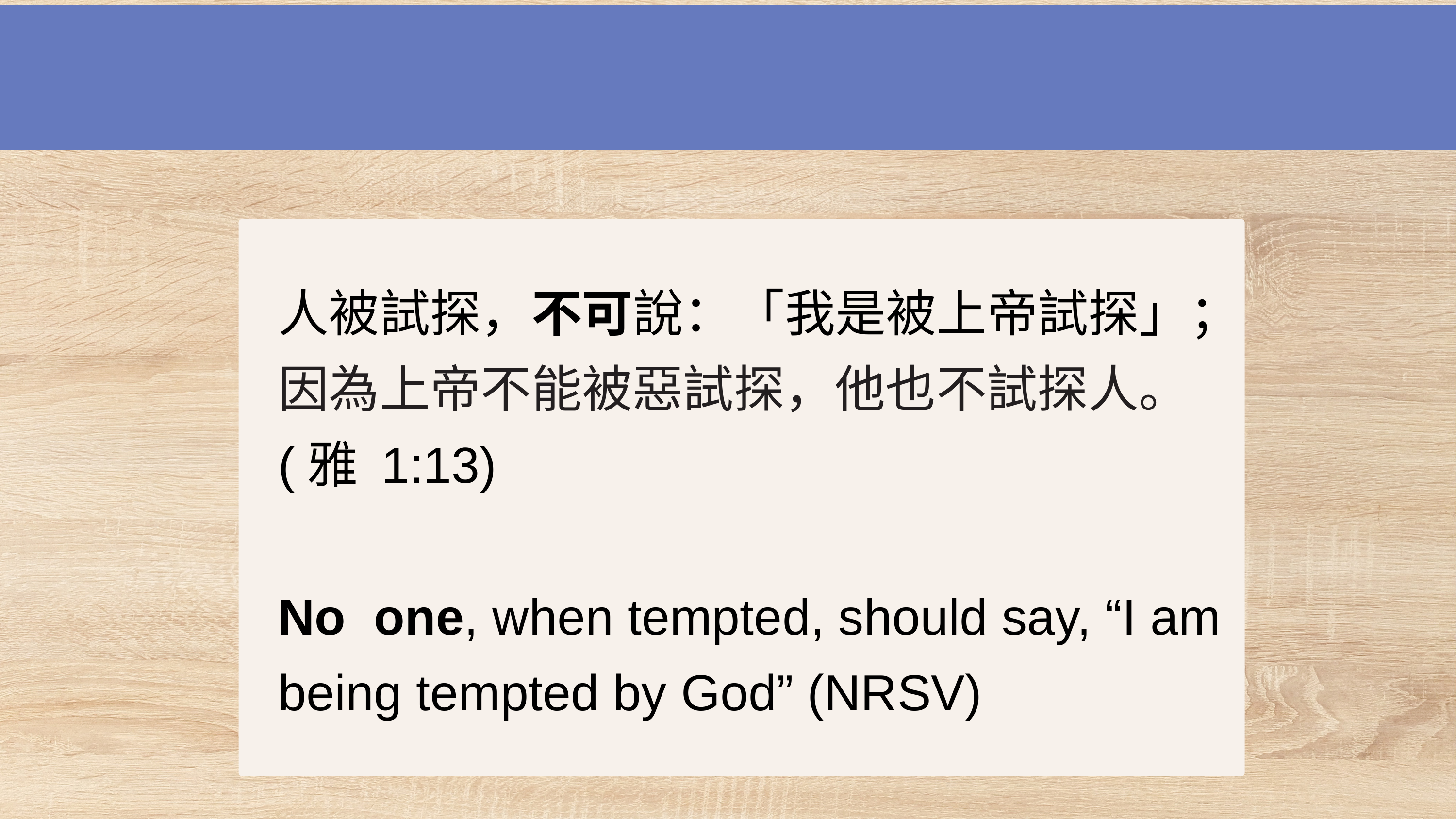

人被試探，不可說：「我是被上帝試探」；因為上帝不能被惡試探，他也不試探人。
(雅 1:13)

No  one, when tempted, should say, “I am being tempted by God” (NRSV)